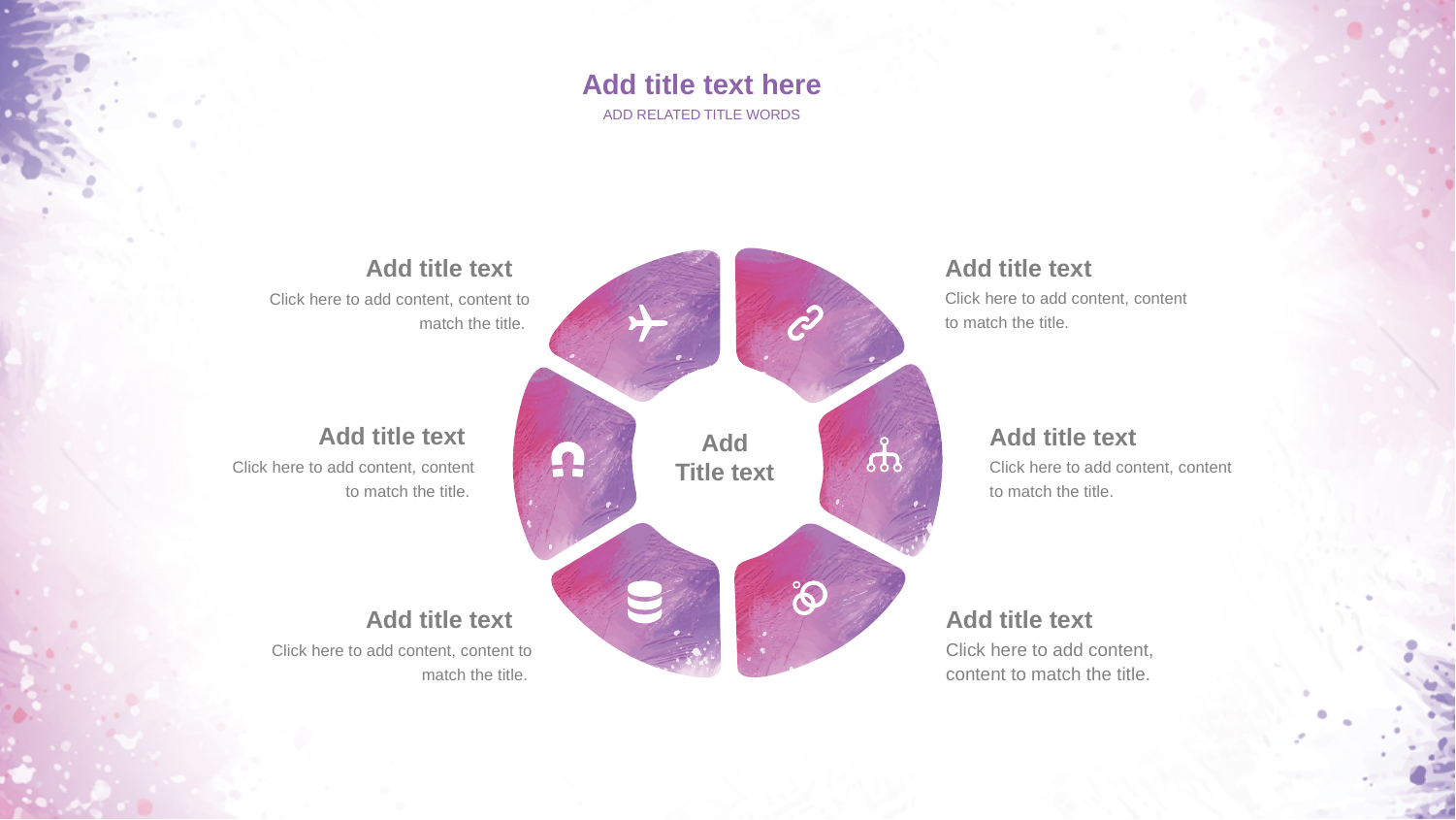

Add title text here
ADD RELATED TITLE WORDS

Add title text
Click here to add content, content to match the title.
Add title text
Click here to add content, content to match the title.
Add title text
Click here to add content, content to match the title.
Add title text
Click here to add content, content to match the title.
Add title text
Click here to add content, content to match the title.
Add title text
Click here to add content, content to match the title.

Add
Title text
项目产生的背景